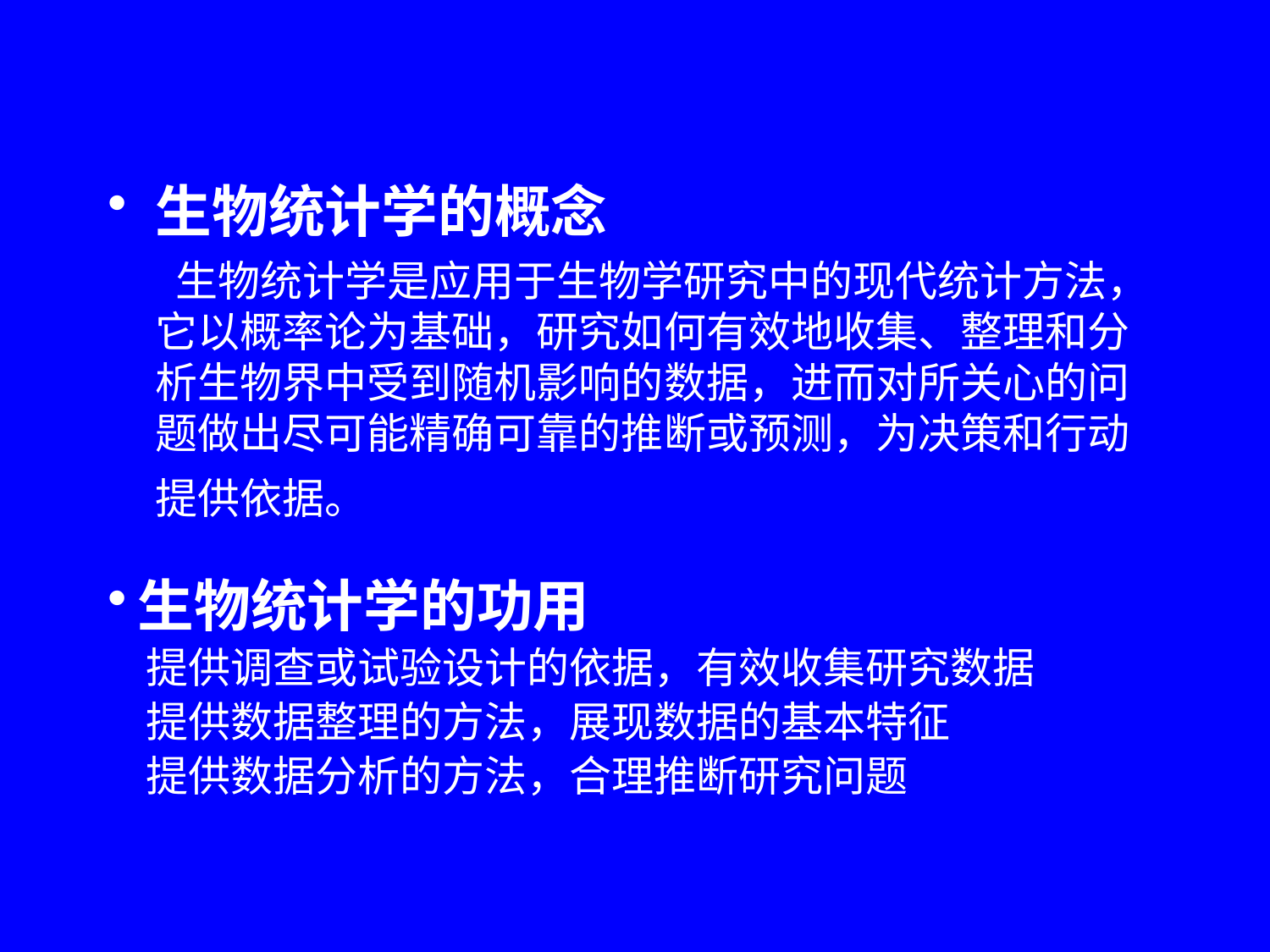

#
生物统计学的概念
      生物统计学是应用于生物学研究中的现代统计方法，它以概率论为基础，研究如何有效地收集、整理和分析生物界中受到随机影响的数据，进而对所关心的问题做出尽可能精确可靠的推断或预测，为决策和行动提供依据。
生物统计学的功用
   提供调查或试验设计的依据，有效收集研究数据
   提供数据整理的方法，展现数据的基本特征
   提供数据分析的方法，合理推断研究问题